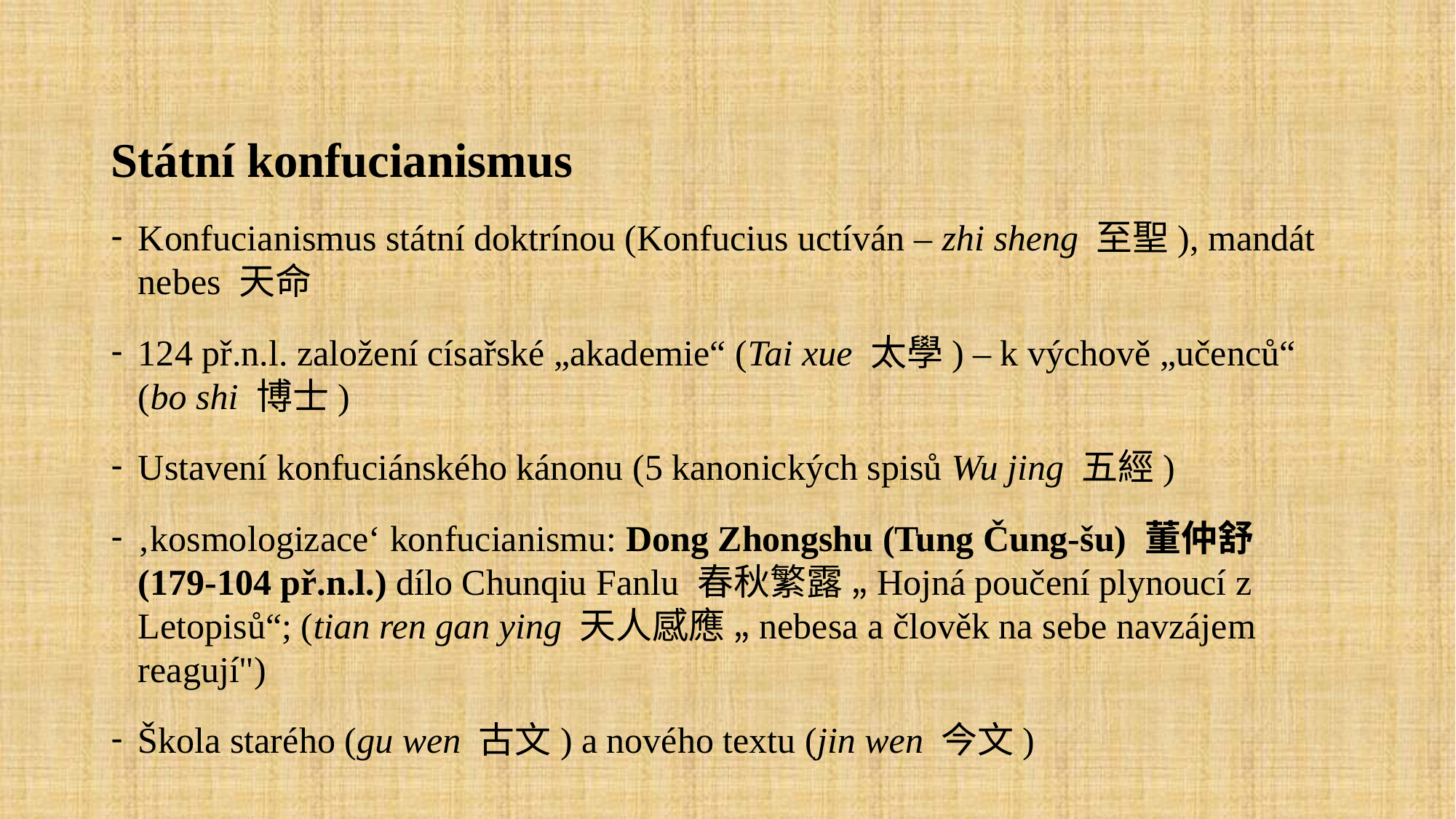

Státní konfucianismus
Konfucianismus státní doktrínou (Konfucius uctíván – zhi sheng 至聖), mandát nebes 天命
124 př.n.l. založení císařské „akademie“ (Tai xue 太學) – k výchově „učenců“ (bo shi 博士)
Ustavení konfuciánského kánonu (5 kanonických spisů Wu jing 五經)
‚kosmologizace‘ konfucianismu: Dong Zhongshu (Tung Čung-šu) 董仲舒 (179-104 př.n.l.) dílo Chunqiu Fanlu 春秋繁露 „Hojná poučení plynoucí z Letopisů“; (tian ren gan ying 天人感應 „nebesa a člověk na sebe navzájem reagují")
Škola starého (gu wen 古文) a nového textu (jin wen 今文)